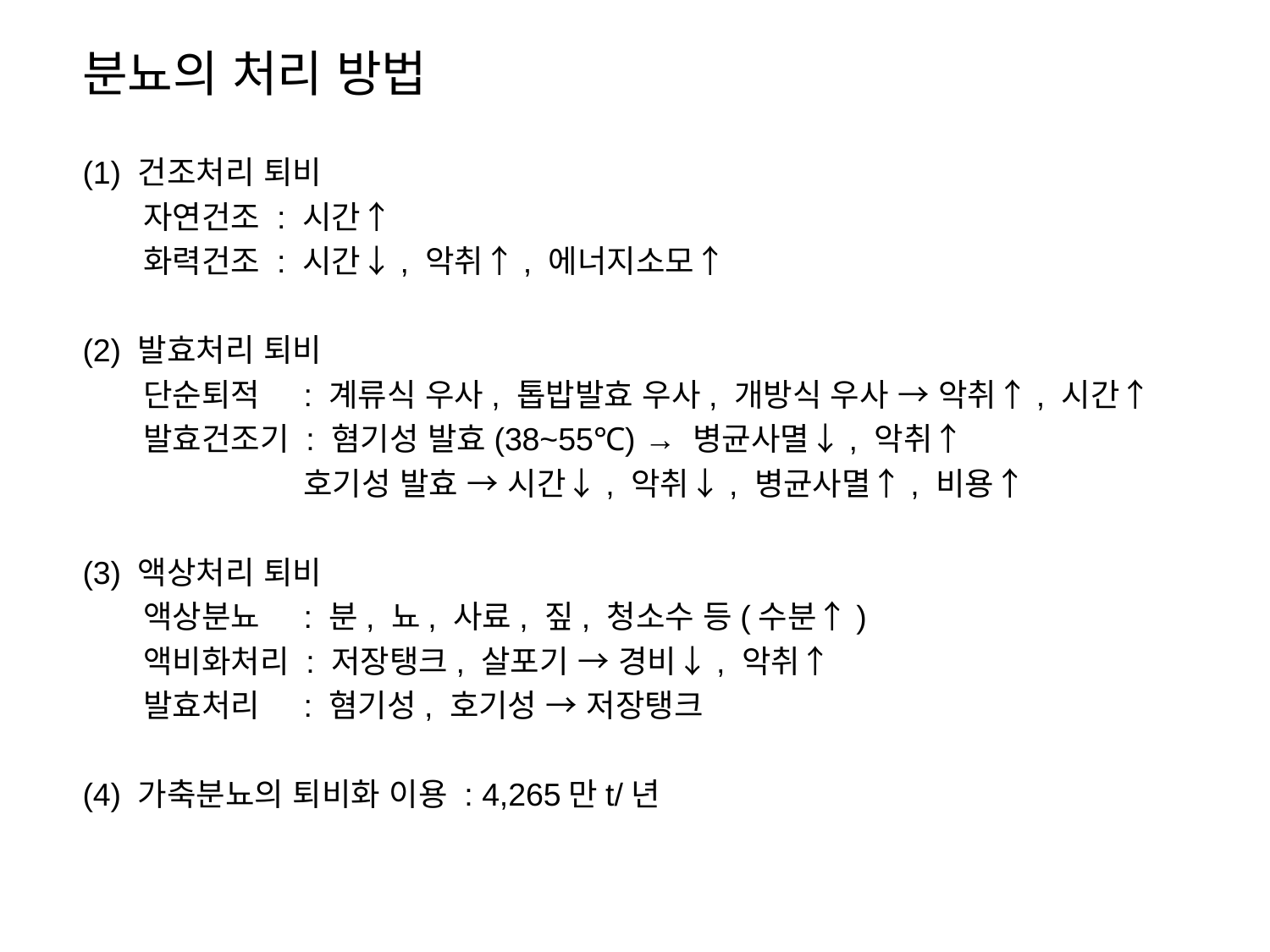

분뇨의 처리 방법

(1) 건조처리 퇴비
      자연건조 : 시간↑
      화력건조 : 시간↓, 악취↑, 에너지소모↑

(2) 발효처리 퇴비
      단순퇴적    : 계류식 우사, 톱밥발효 우사, 개방식 우사 → 악취↑, 시간↑
      발효건조기 : 혐기성 발효(38~55℃) → 병균사멸↓, 악취↑
                        호기성 발효 → 시간↓, 악취↓, 병균사멸↑, 비용↑

(3) 액상처리 퇴비
      액상분뇨    : 분, 뇨, 사료, 짚, 청소수 등(수분↑)
      액비화처리 : 저장탱크, 살포기 → 경비↓, 악취↑
      발효처리    : 혐기성, 호기성 → 저장탱크

(4) 가축분뇨의 퇴비화 이용 : 4,265만t/년